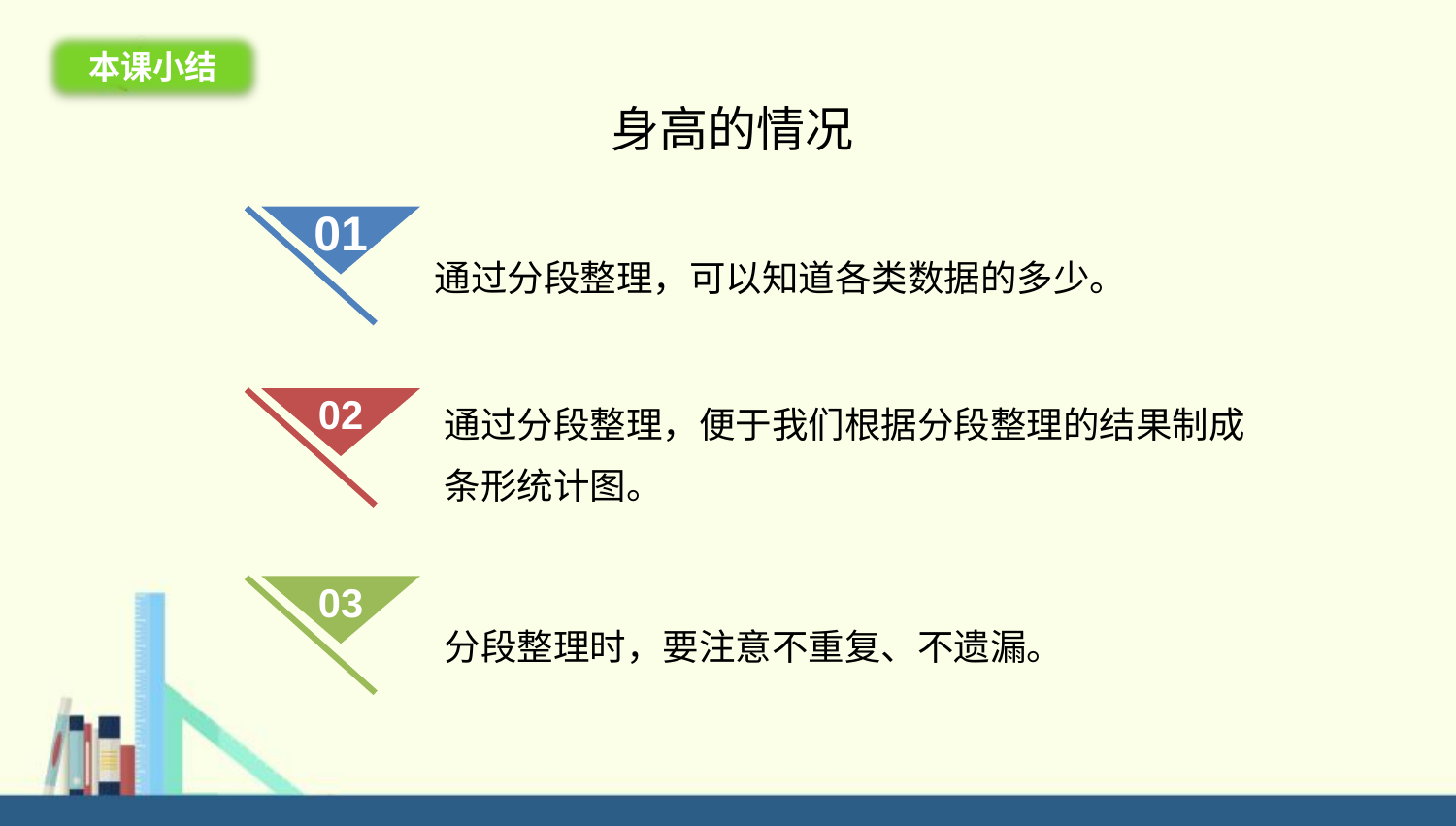

本课小结
身高的情况
通过分段整理，可以知道各类数据的多少。
01
通过分段整理，便于我们根据分段整理的结果制成条形统计图。
02
03
分段整理时，要注意不重复、不遗漏。